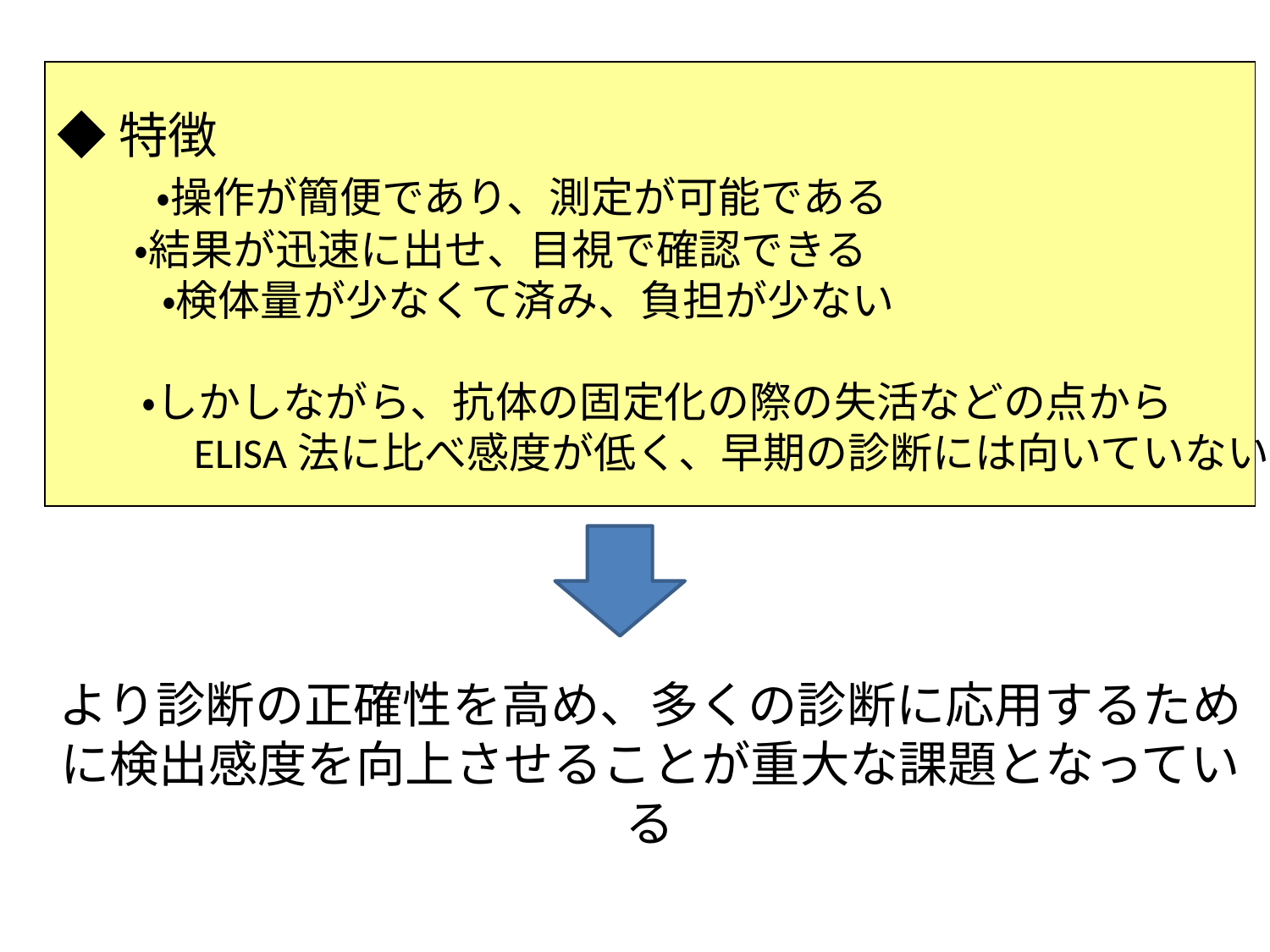

◆特徴
　　・操作が簡便であり、測定が可能である
       ・結果が迅速に出せ、目視で確認できる
 　　・検体量が少なくて済み、負担が少ない

　　・しかしながら、抗体の固定化の際の失活などの点から
　　　ELISA法に比べ感度が低く、早期の診断には向いていない

より診断の正確性を高め、多くの診断に応用するために検出感度を向上させることが重大な課題となっている